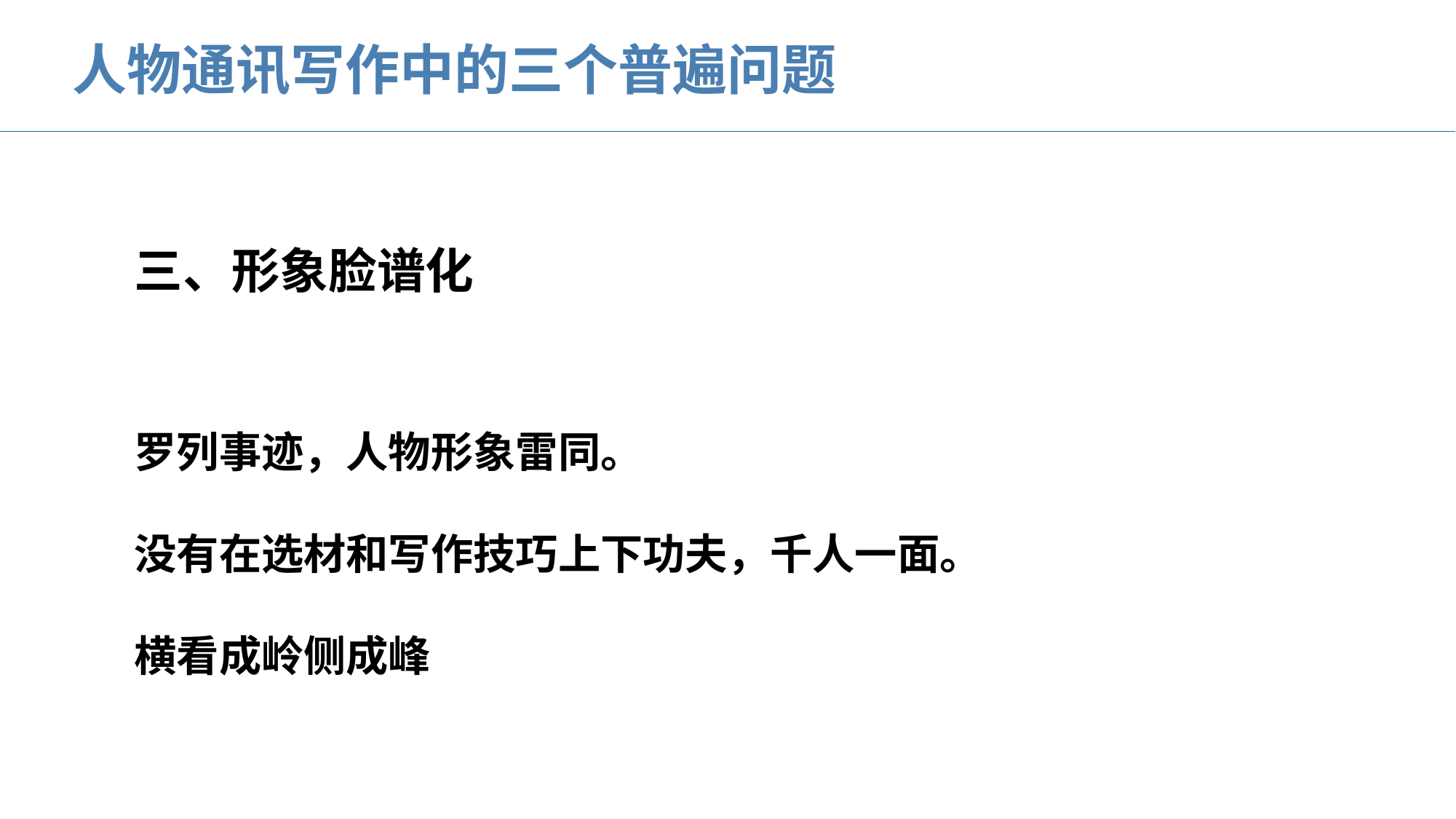

人物通讯写作中的三个普遍问题
三、形象脸谱化

罗列事迹，人物形象雷同。
没有在选材和写作技巧上下功夫，千人一面。
横看成岭侧成峰